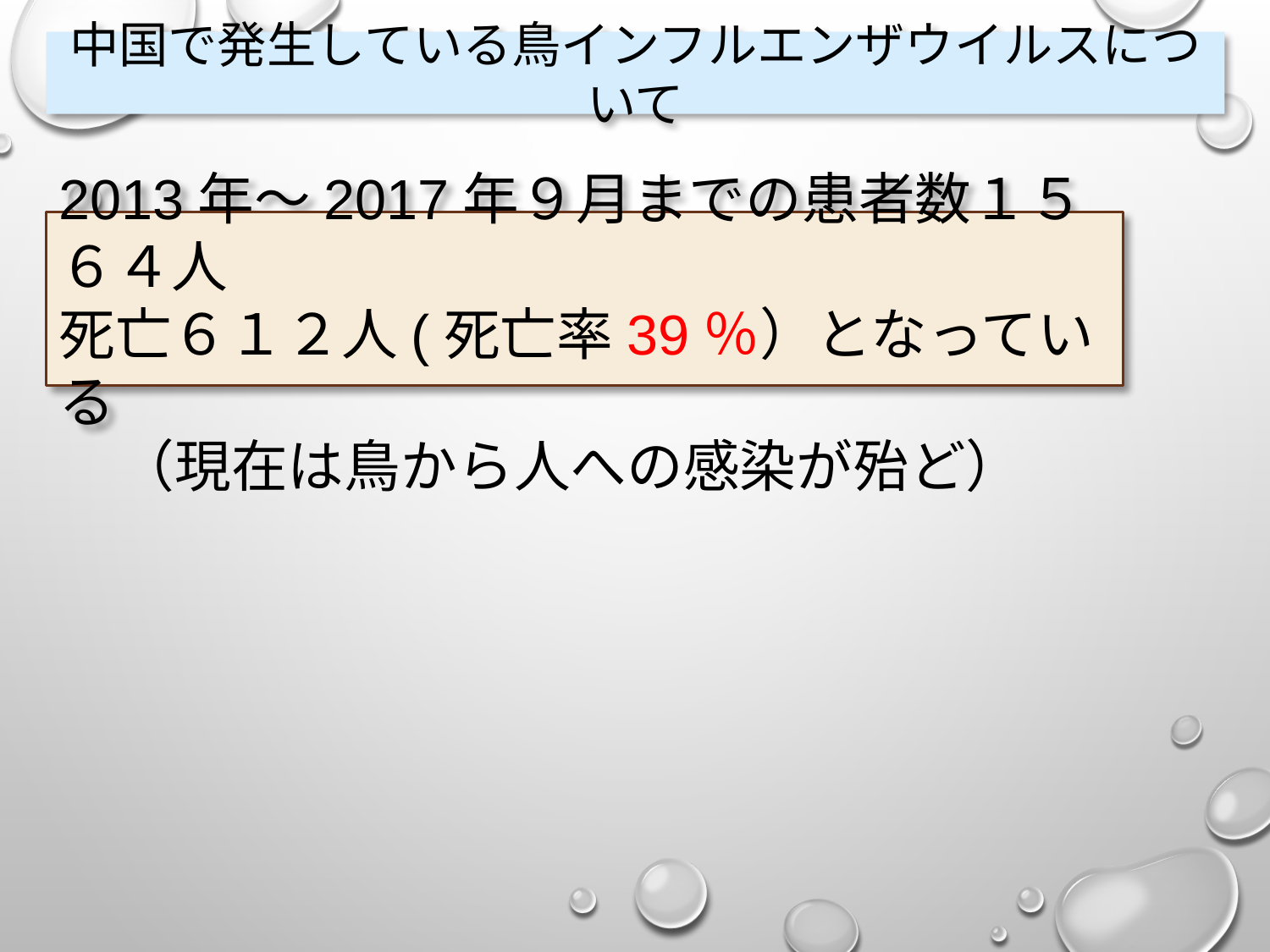

中国で発生している鳥インフルエンザウイルスについて
2013年～2017年９月までの患者数１５６４人
死亡６１２人(死亡率39％）となっている
（現在は鳥から人への感染が殆ど）